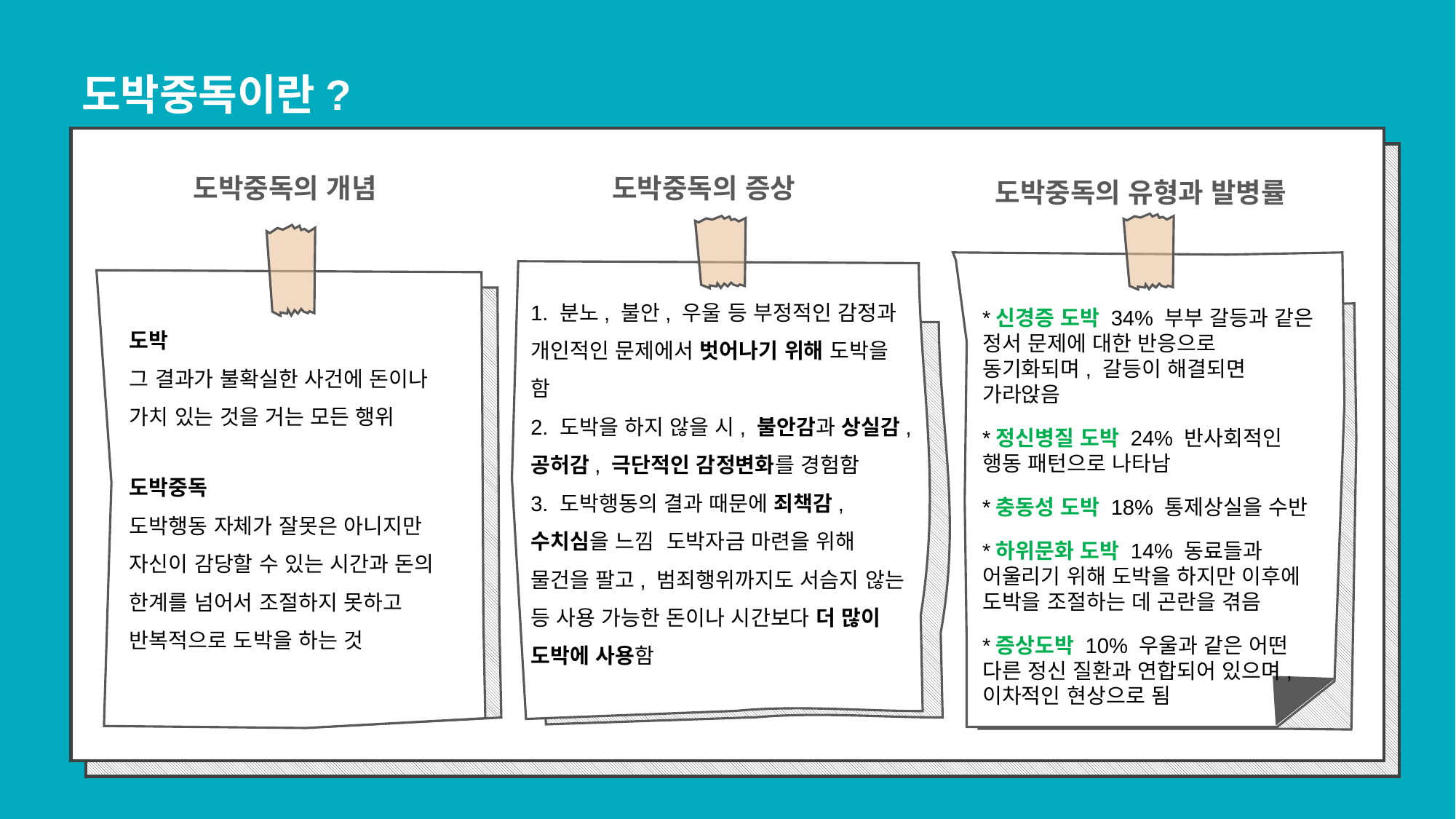

도박중독이란?

도박중독의 증상
도박중독의 개념
도박중독의 유형과 발병률

1. 분노, 불안, 우울 등 부정적인 감정과  개인적인 문제에서 벗어나기 위해 도박을 함
2. 도박을 하지 않을 시, 불안감과 상실감, 공허감, 극단적인 감정변화를 경험함
3. 도박행동의 결과 때문에 죄책감, 수치심을 느낌  도박자금 마련을 위해 물건을 팔고, 범죄행위까지도 서슴지 않는 등 사용 가능한 돈이나 시간보다 더 많이 도박에 사용함

*신경증 도박 34% 부부 갈등과 같은 정서 문제에 대한 반응으로 동기화되며, 갈등이 해결되면 가라앉음

*정신병질 도박 24% 반사회적인 행동 패턴으로 나타남

*충동성 도박 18% 통제상실을 수반

*하위문화 도박 14% 동료들과 어울리기 위해 도박을 하지만 이후에 도박을 조절하는 데 곤란을 겪음

*증상도박 10% 우울과 같은 어떤 다른 정신 질환과 연합되어 있으며, 이차적인 현상으로 됨

도박
그 결과가 불확실한 사건에 돈이나 가치 있는 것을 거는 모든 행위

도박중독
도박행동 자체가 잘못은 아니지만 자신이 감당할 수 있는 시간과 돈의 한계를 넘어서 조절하지 못하고 반복적으로 도박을 하는 것